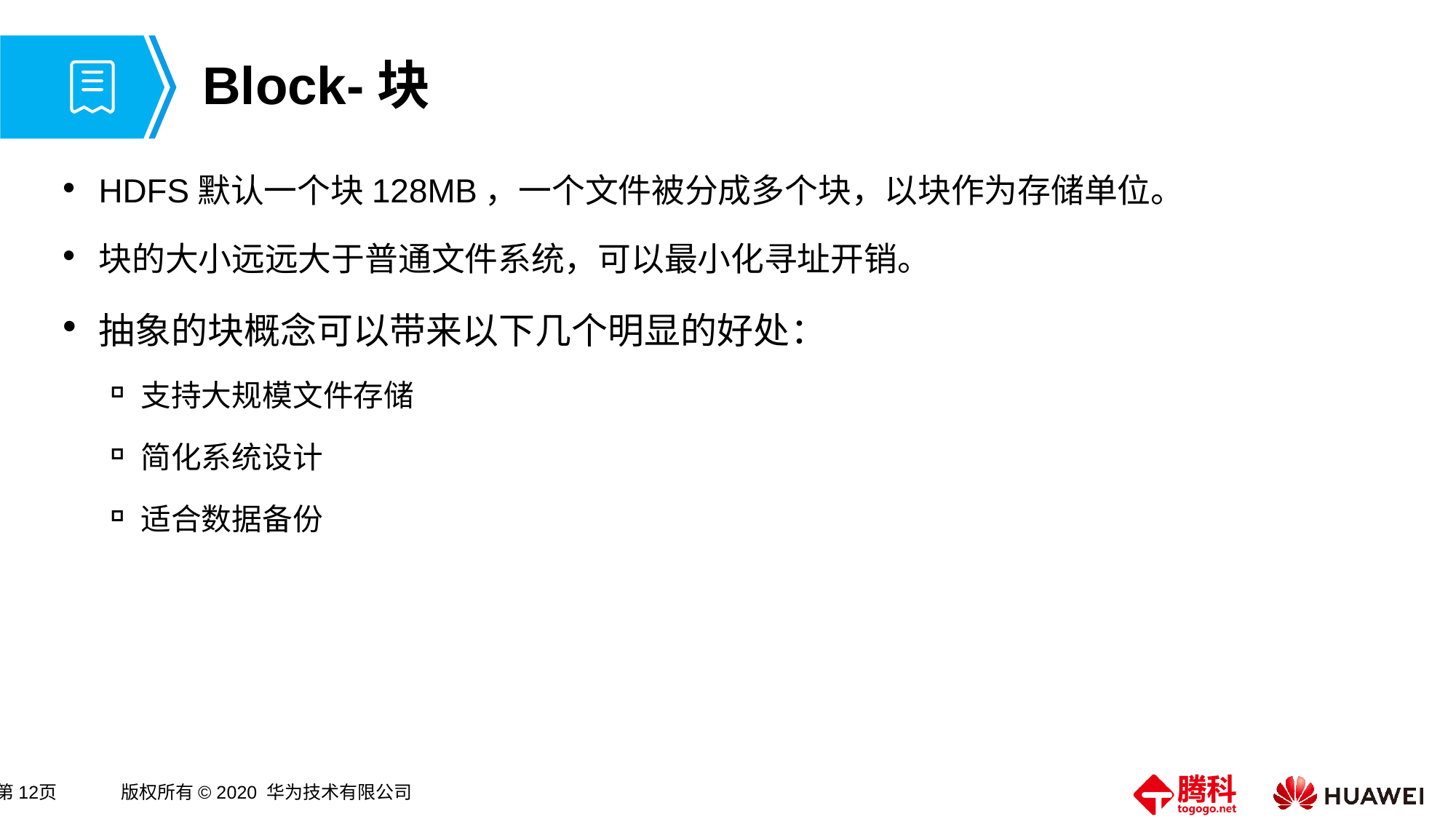

# Block-块
HDFS默认一个块128MB，一个文件被分成多个块，以块作为存储单位。
块的大小远远大于普通文件系统，可以最小化寻址开销。
抽象的块概念可以带来以下几个明显的好处：
支持大规模文件存储
简化系统设计
适合数据备份